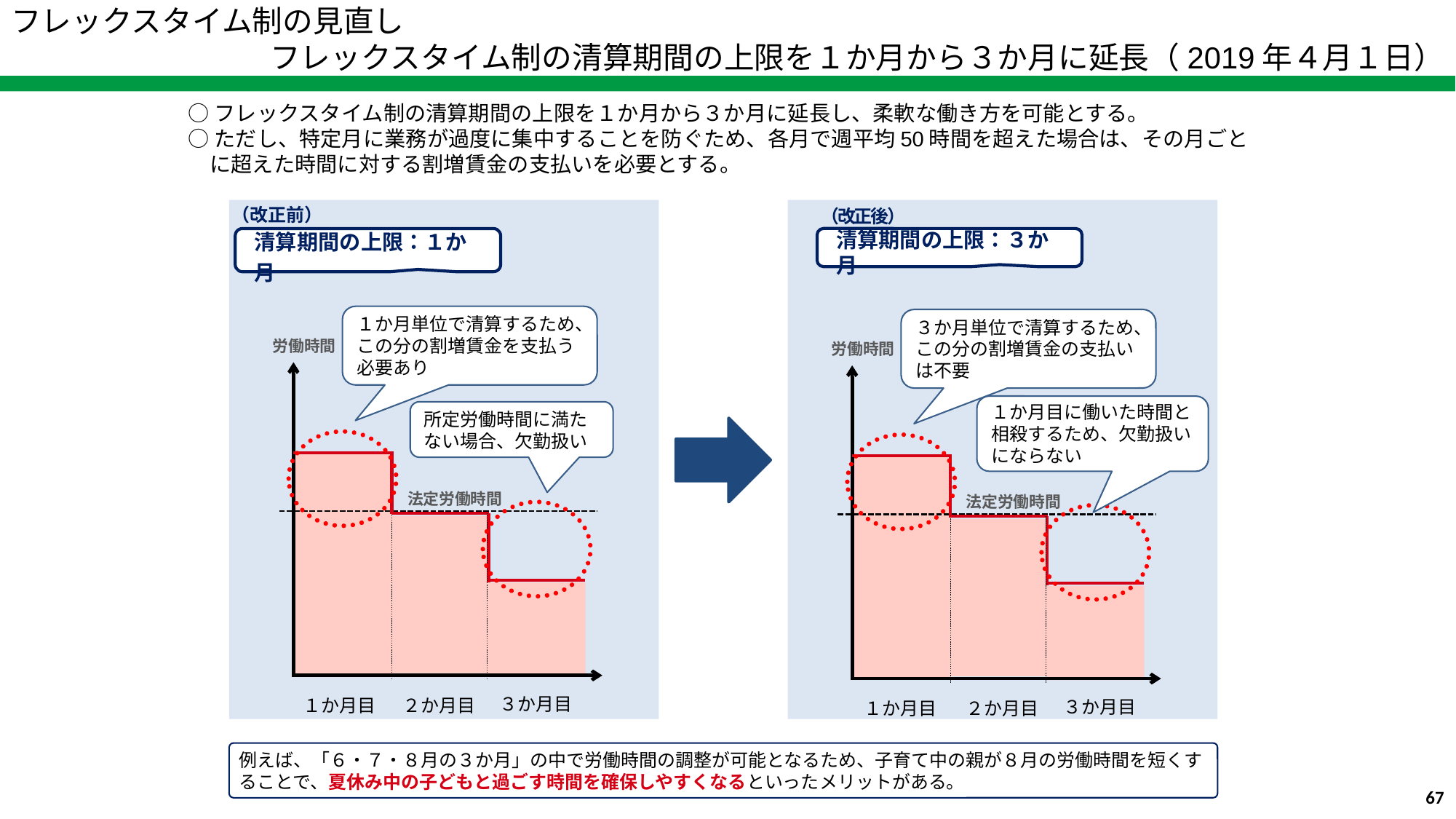

フレックスタイム制の見直し
フレックスタイム制の清算期間の上限を１か月から３か月に延長（2019年４月１日）

○フレックスタイム制の清算期間の上限を１か月から３か月に延長し、柔軟な働き方を可能とする。
○ただし、特定月に業務が過度に集中することを防ぐため、各月で週平均50時間を超えた場合は、その月ごとに超えた時間に対する割増賃金の支払いを必要とする。
（改正前）
（改正後）

清算期間の上限：３か月
清算期間の上限：１か月
１か月単位で清算するため、この分の割増賃金を支払う必要あり
労働時間

法定労働時間

３か月目
２か月目
１か月目
３か月単位で清算するため、この分の割増賃金の支払いは不要
労働時間

法定労働時間

３か月目
２か月目
１か月目
１か月目に働いた時間と相殺するため、欠勤扱いにならない
所定労働時間に満たない場合、欠勤扱い

例えば、「６・７・８月の３か月」の中で労働時間の調整が可能となるため、子育て中の親が８月の労働時間を短くすることで、夏休み中の子どもと過ごす時間を確保しやすくなるといったメリットがある。
67